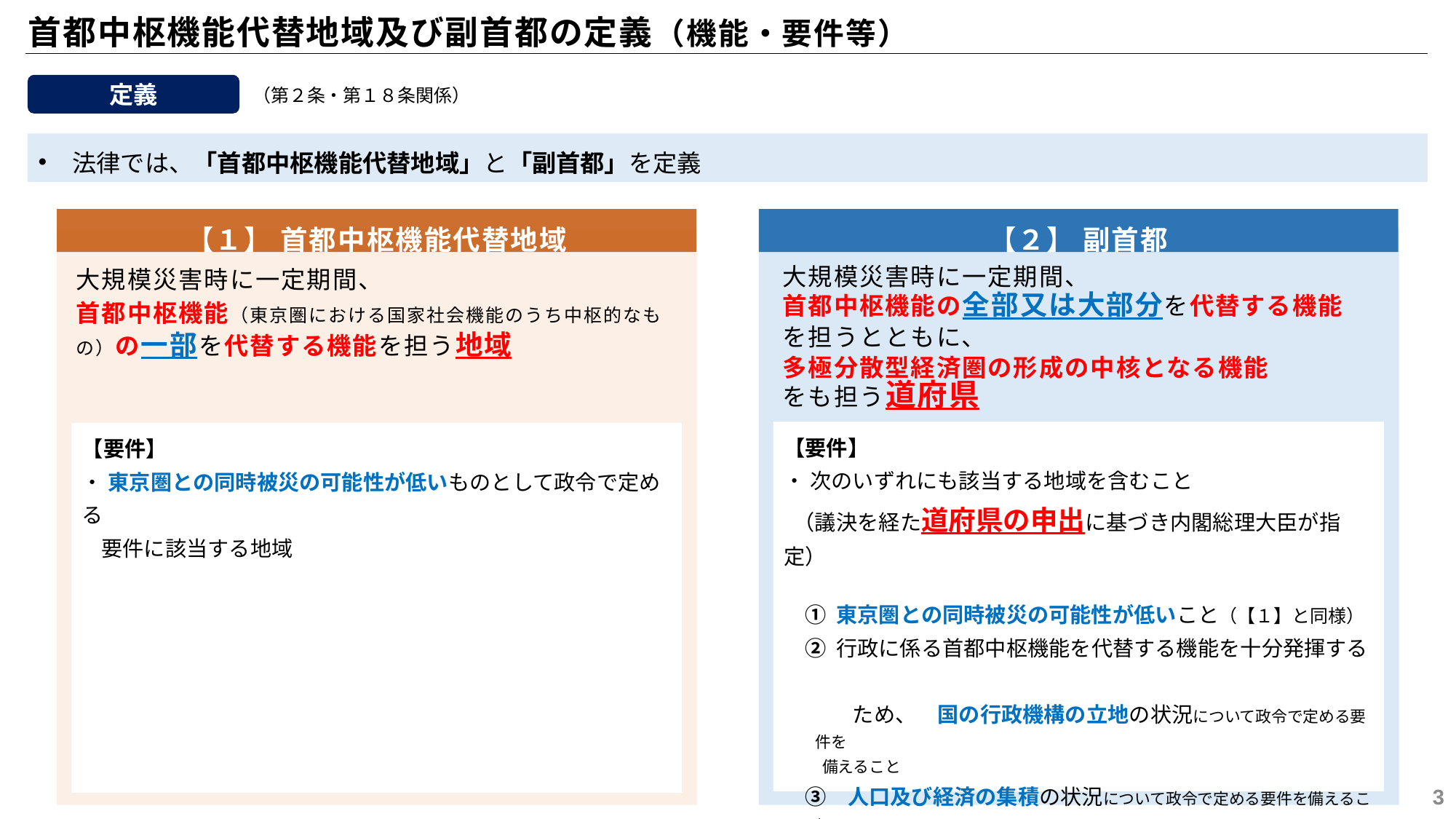

首都中枢機能代替地域及び副首都の定義（機能・要件等）
定義
（第２条・第１８条関係）
法律では、「首都中枢機能代替地域」と「副首都」を定義
【１】 首都中枢機能代替地域
【２】 副首都

大規模災害時に一定期間、
首都中枢機能の全部又は大部分を代替する機能
を担うとともに、
多極分散型経済圏の形成の中核となる機能
をも担う道府県

大規模災害時に一定期間、
首都中枢機能（東京圏における国家社会機能のうち中枢的なもの）の一部を代替する機能を担う地域
【要件】
・ 次のいずれにも該当する地域を含むこと
 （議決を経た道府県の申出に基づき内閣総理大臣が指定）

　①  東京圏との同時被災の可能性が低いこと（【１】と同様）
　②  行政に係る首都中枢機能を代替する機能を十分発揮する
　　　 ため、　国の行政機構の立地の状況について政令で定める要件を
          備えること
　③　人口及び経済の集積の状況について政令で定める要件を備えること
　④  副首都が担う機能を十分発揮するために必要な
   地方行政体制について政令で定める要件を備えること
【要件】
・ 東京圏との同時被災の可能性が低いものとして政令で定める
   要件に該当する地域
3